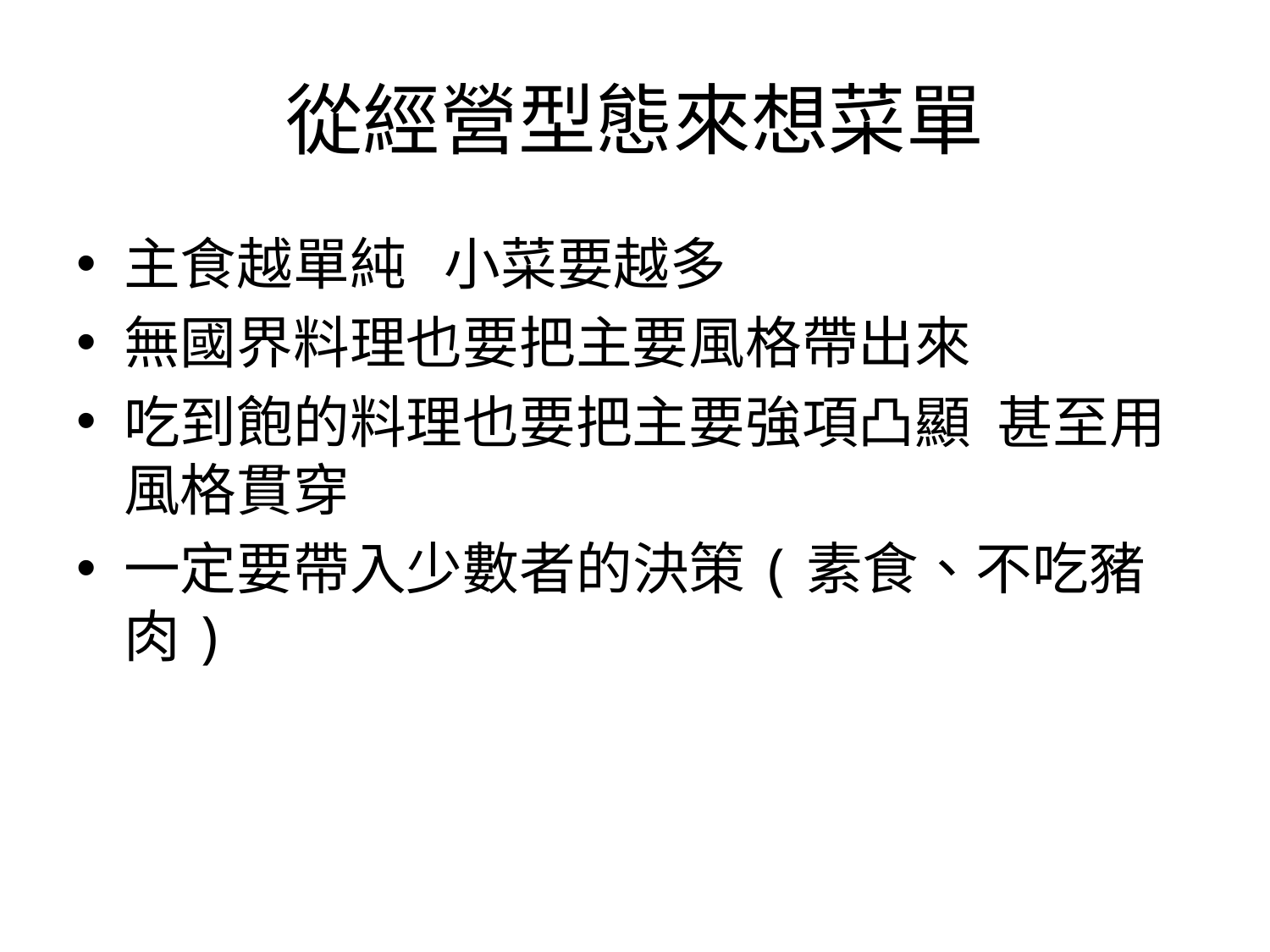

# 從經營型態來想菜單
主食越單純   小菜要越多
無國界料理也要把主要風格帶出來
吃到飽的料理也要把主要強項凸顯  甚至用風格貫穿
一定要帶入少數者的決策(素食、不吃豬肉)